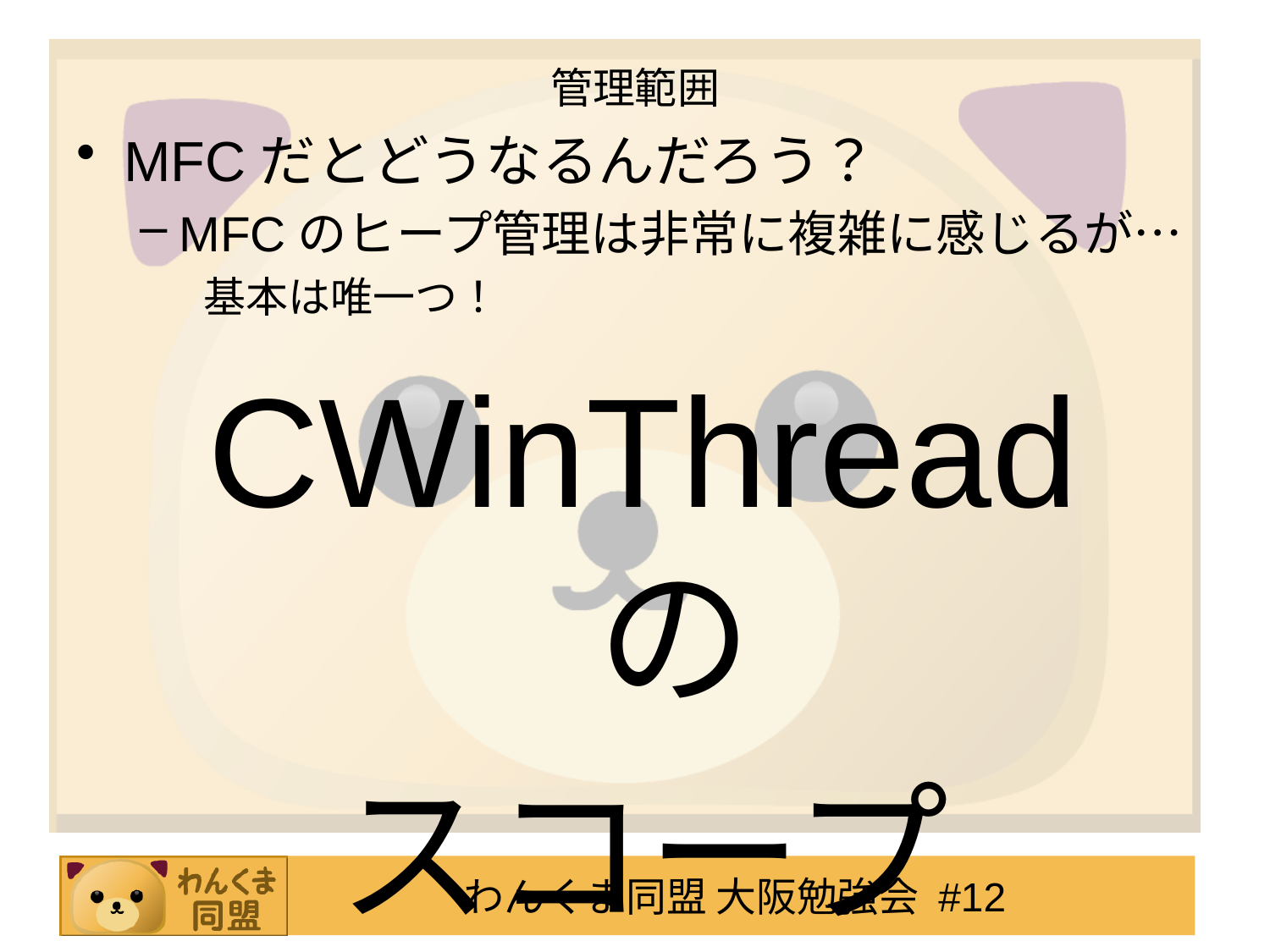

# 管理範囲
MFCだとどうなるんだろう？
MFCのヒープ管理は非常に複雑に感じるが…
基本は唯一つ！
CWinThread の
スコープ
それだけです！